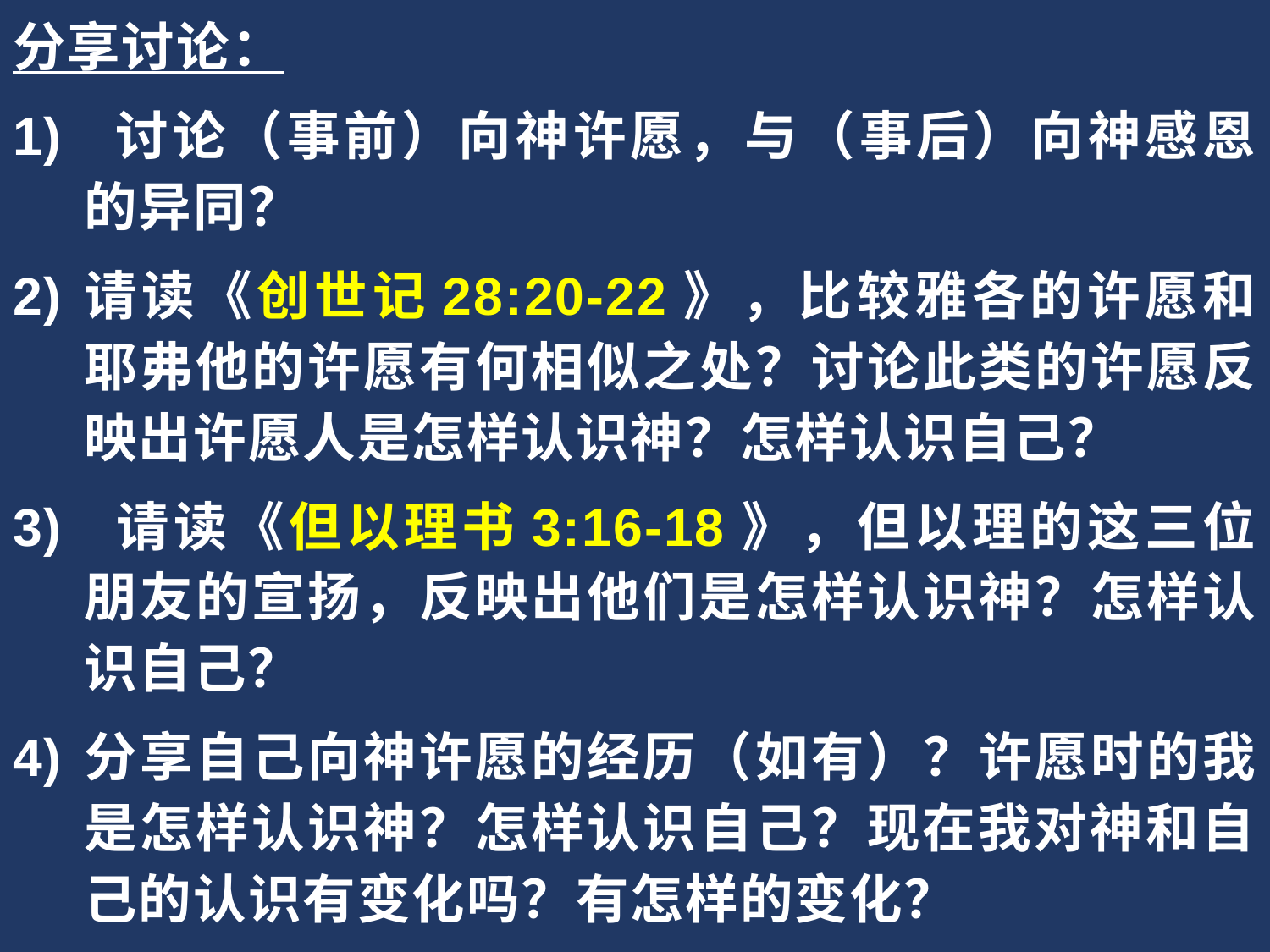

分享讨论：
 讨论（事前）向神许愿，与（事后）向神感恩的异同？
请读《创世记28:20-22》，比较雅各的许愿和耶弗他的许愿有何相似之处？讨论此类的许愿反映出许愿人是怎样认识神？怎样认识自己？
 请读《但以理书3:16-18》，但以理的这三位朋友的宣扬，反映出他们是怎样认识神？怎样认识自己？
分享自己向神许愿的经历（如有）？许愿时的我是怎样认识神？怎样认识自己？现在我对神和自己的认识有变化吗？有怎样的变化？